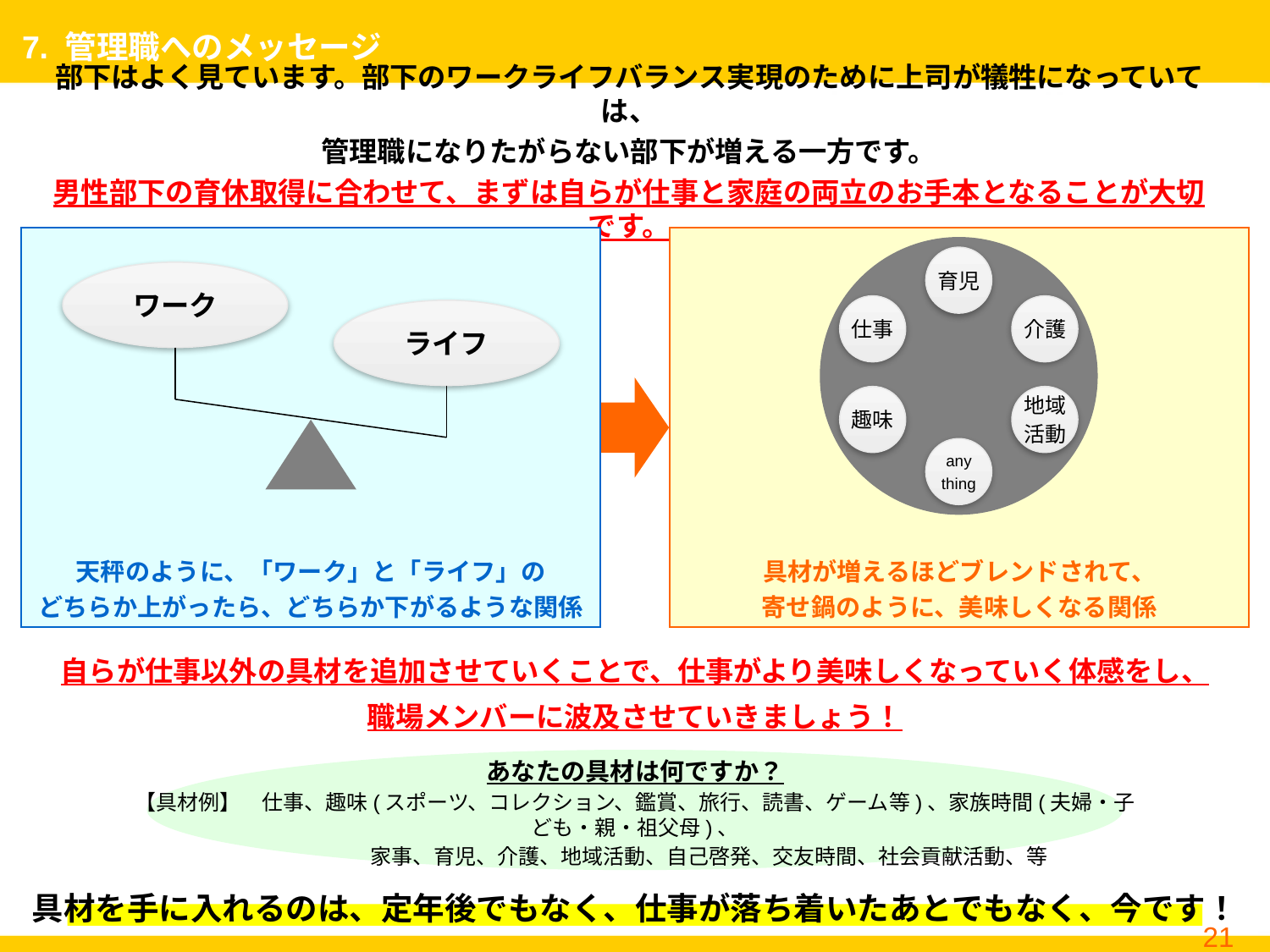

# 7. 管理職へのメッセージ
部下はよく見ています。部下のワークライフバランス実現のために上司が犠牲になっていては、
管理職になりたがらない部下が増える一方です。
男性部下の育休取得に合わせて、まずは自らが仕事と家庭の両立のお手本となることが大切です。
天秤のように、「ワーク」と「ライフ」の
どちらか上がったら、どちらか下がるような関係
具材が増えるほどブレンドされて、
寄せ鍋のように、美味しくなる関係

育児

仕事

介護

趣味

地域
活動

any
thing
ワーク
ライフ

自らが仕事以外の具材を追加させていくことで、仕事がより美味しくなっていく体感をし、
職場メンバーに波及させていきましょう！
あなたの具材は何ですか？
【具材例】　仕事、趣味(スポーツ、コレクション、鑑賞、旅行、読書、ゲーム等)、家族時間(夫婦・子ども・親・祖父母)、
　　　　　　　家事、育児、介護、地域活動、自己啓発、交友時間、社会貢献活動、等

具材を手に入れるのは、定年後でもなく、仕事が落ち着いたあとでもなく、今です！

21